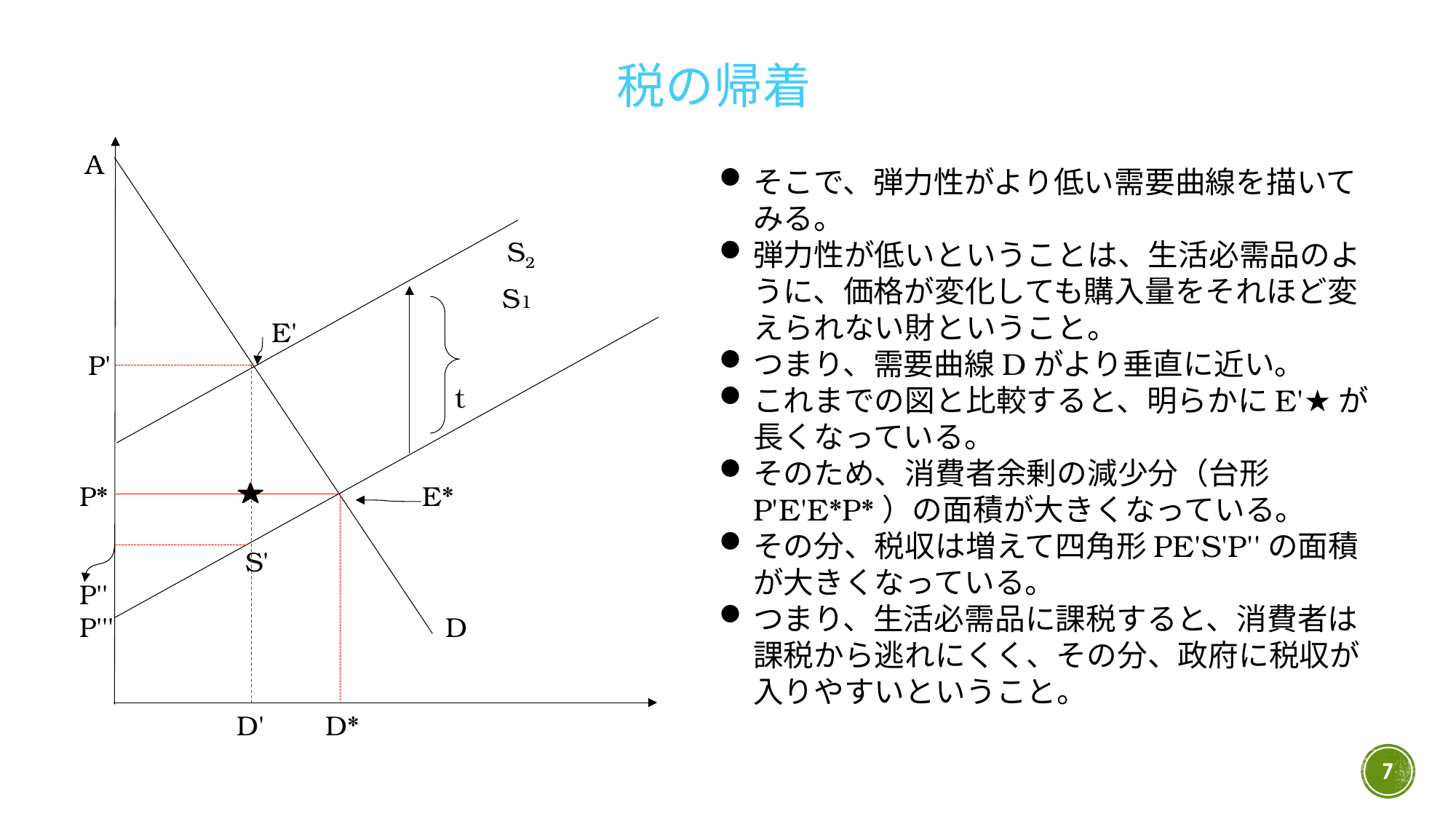

税の帰着
  A

　　　　　　　　　　　　S2
                                            　　               S1
                        E'
   P'
                                             t

  P*                                    E*

                     S'
  P''
  P'''                                      D

                    D'       D*
そこで、弾力性がより低い需要曲線を描いてみる。
弾力性が低いということは、生活必需品のように、価格が変化しても購入量をそれほど変えられない財ということ。
つまり、需要曲線Dがより垂直に近い。
これまでの図と比較すると、明らかにE'★が長くなっている。
そのため、消費者余剰の減少分（台形P'E'E*P*）の面積が大きくなっている。
その分、税収は増えて四角形PE'S'P''の面積が大きくなっている。
つまり、生活必需品に課税すると、消費者は課税から逃れにくく、その分、政府に税収が入りやすいということ。

7